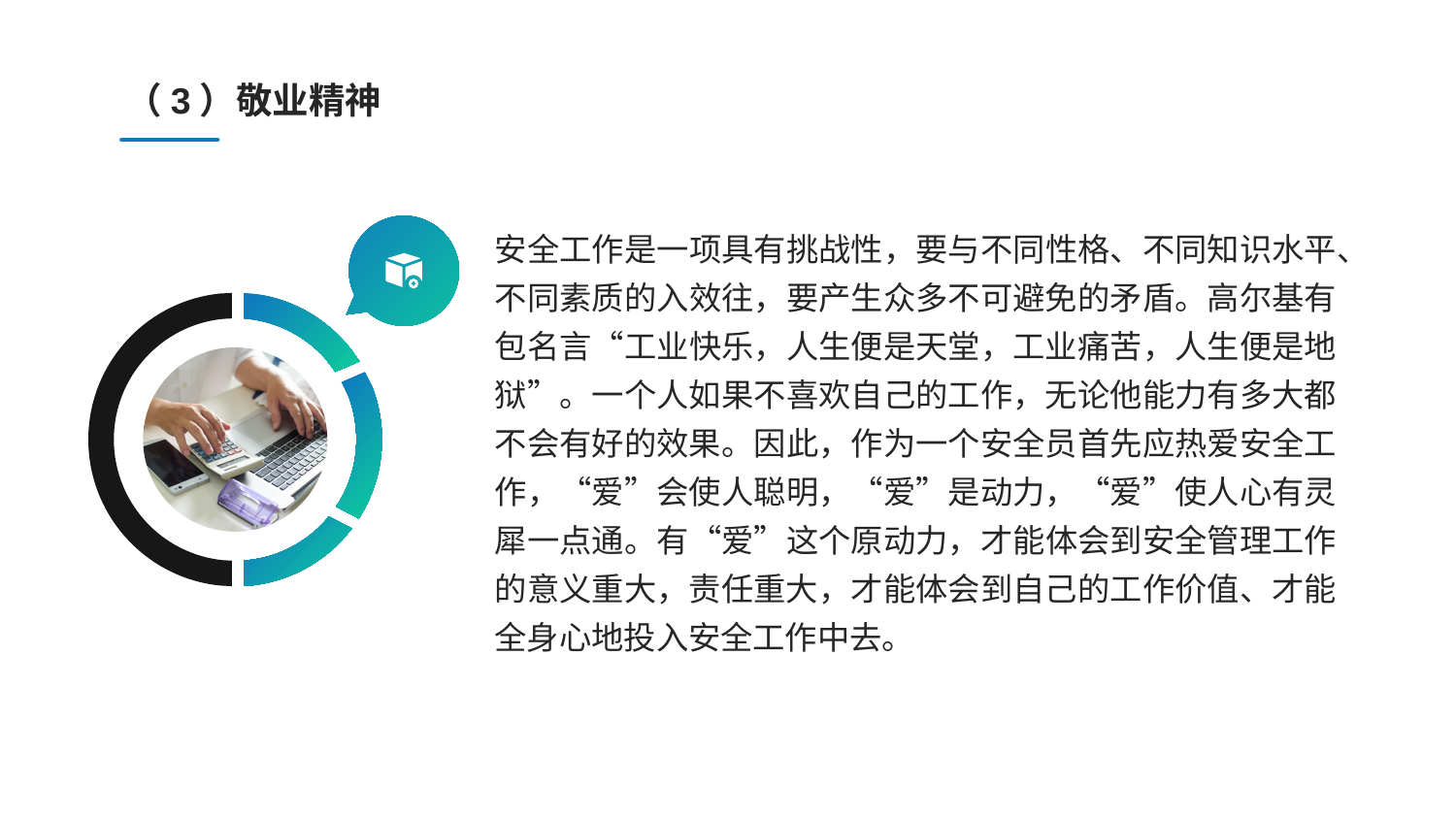

（3）敬业精神

安全工作是一项具有挑战性，要与不同性格、不同知识水平、不同素质的入效往，要产生众多不可避免的矛盾。高尔基有包名言“工业快乐，人生便是天堂，工业痛苦，人生便是地狱”。一个人如果不喜欢自己的工作，无论他能力有多大都不会有好的效果。因此，作为一个安全员首先应热爱安全工作，“爱”会使人聪明，“爱”是动力，“爱”使人心有灵犀一点通。有“爱”这个原动力，才能体会到安全管理工作的意义重大，责任重大，才能体会到自己的工作价值、才能全身心地投入安全工作中去。